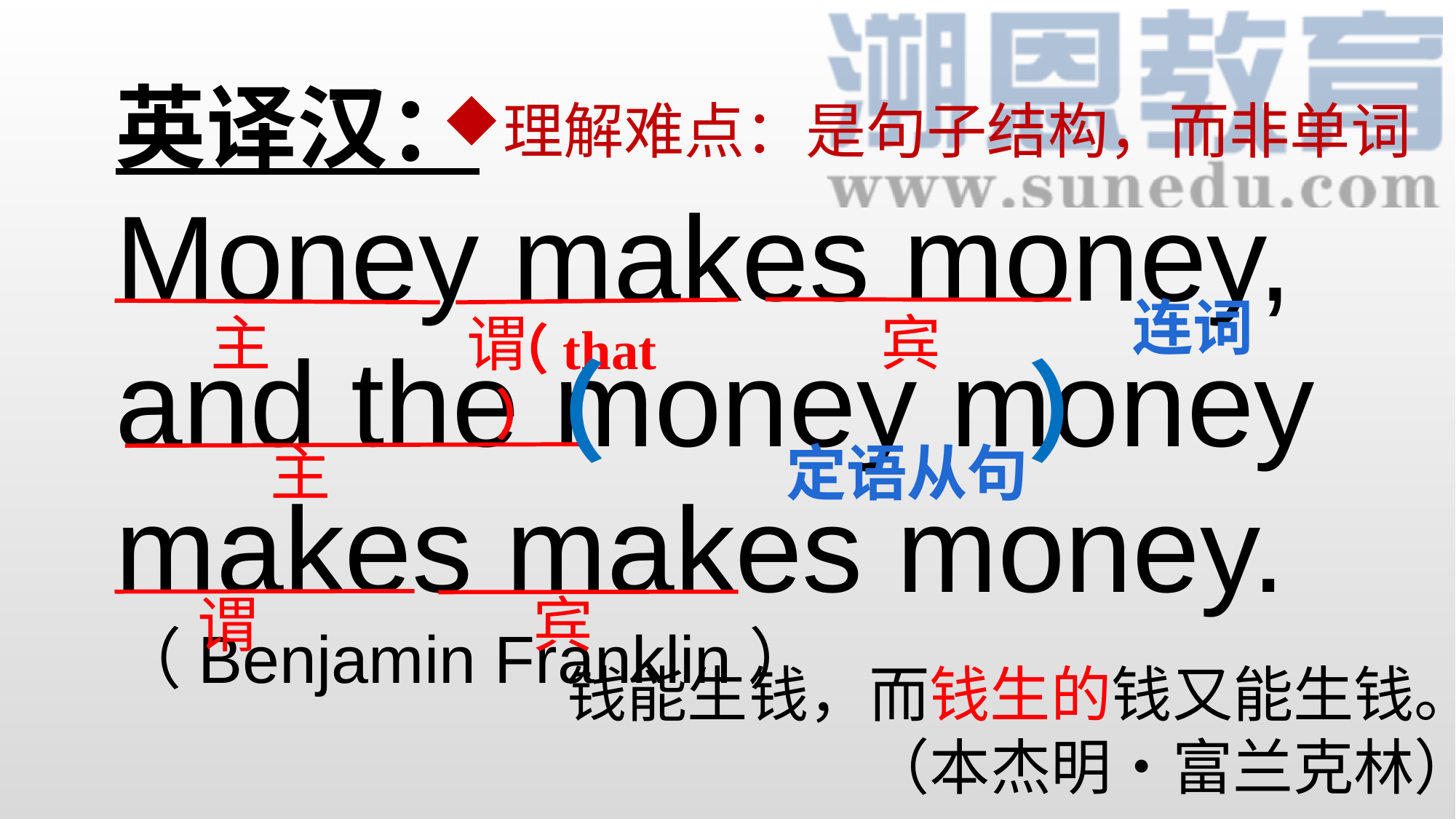

英译汉：
Money makes money, and the money money makes makes money. （Benjamin Franklin）
理解难点：是句子结构，而非单词
连词
宾
主
谓
（that）
（                 ）
主
定语从句
谓
宾
钱能生钱，而钱生的钱又能生钱。
（本杰明•富兰克林）